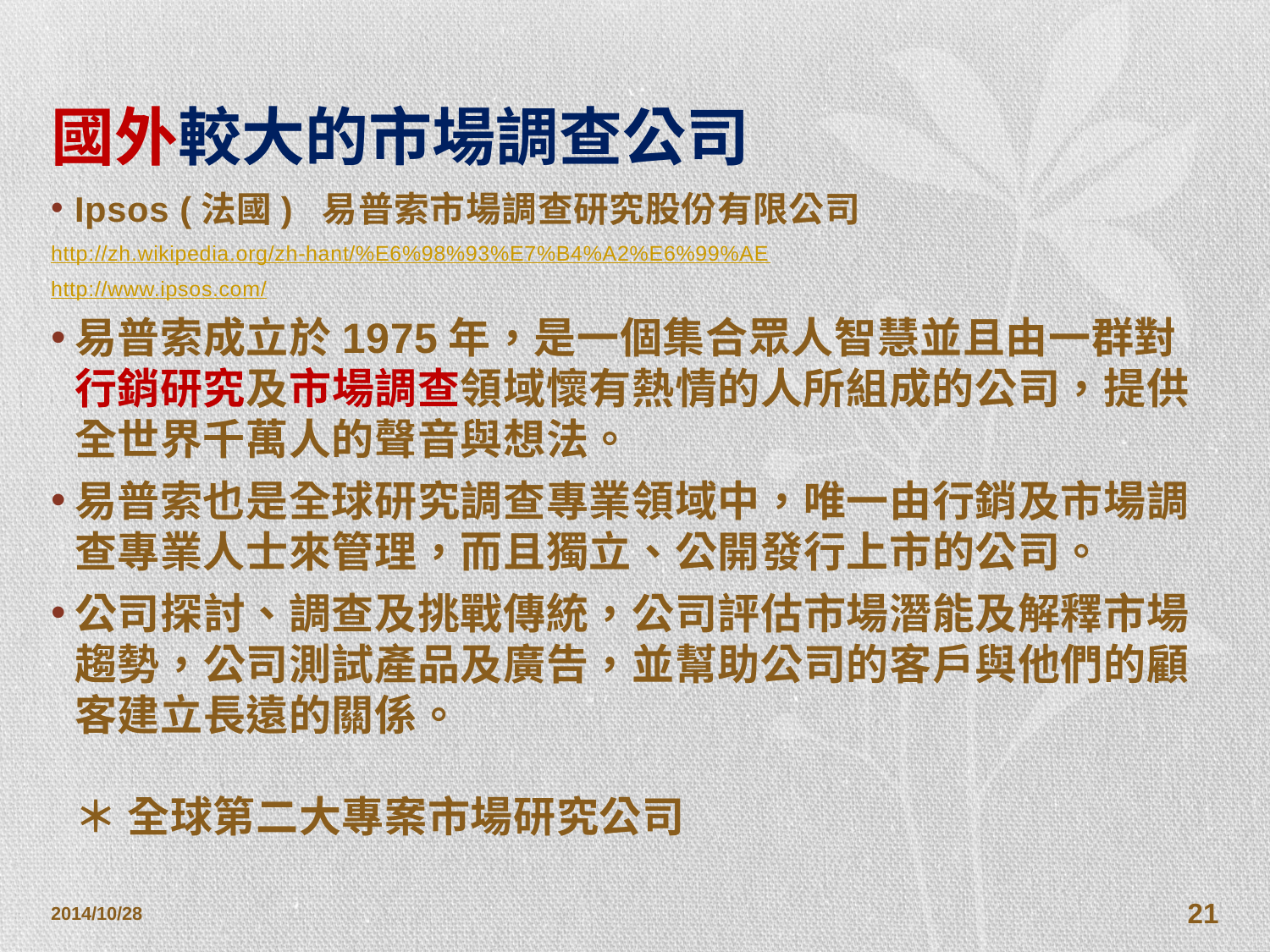

# 國外較大的市場調查公司
Ipsos (法國)  易普索市場調查研究股份有限公司
http://zh.wikipedia.org/zh-hant/%E6%98%93%E7%B4%A2%E6%99%AE
http://www.ipsos.com/
易普索成立於1975年，是一個集合眾人智慧並且由一群對行銷研究及市場調查領域懷有熱情的人所組成的公司，提供全世界千萬人的聲音與想法。
易普索也是全球研究調查專業領域中，唯一由行銷及市場調查專業人士來管理，而且獨立、公開發行上市的公司。
公司探討、調查及挑戰傳統，公司評估市場潛能及解釋市場趨勢，公司測試產品及廣告，並幫助公司的客戶與他們的顧客建立長遠的關係。 
　
＊ 全球第二大專案市場研究公司
2014/10/28
21